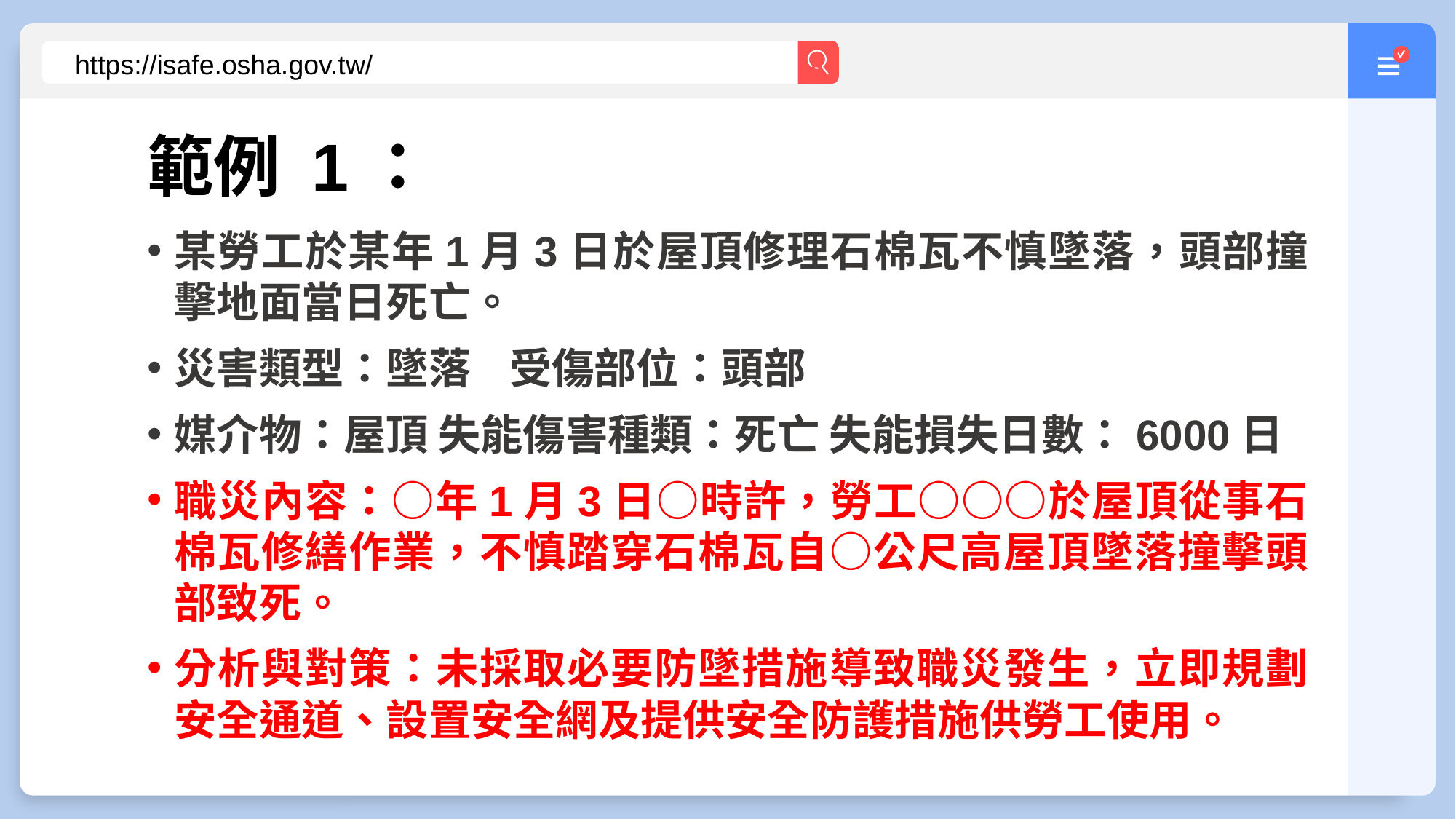

https://isafe.osha.gov.tw/
範例 1：
某勞工於某年1月3日於屋頂修理石棉瓦不慎墜落，頭部撞擊地面當日死亡。
災害類型：墜落    受傷部位：頭部
媒介物：屋頂 失能傷害種類：死亡 失能損失日數：6000日
職災內容：○年1月3日○時許，勞工○○○於屋頂從事石棉瓦修繕作業，不慎踏穿石棉瓦自○公尺高屋頂墜落撞擊頭部致死。
分析與對策：未採取必要防墜措施導致職災發生，立即規劃安全通道、設置安全網及提供安全防護措施供勞工使用。